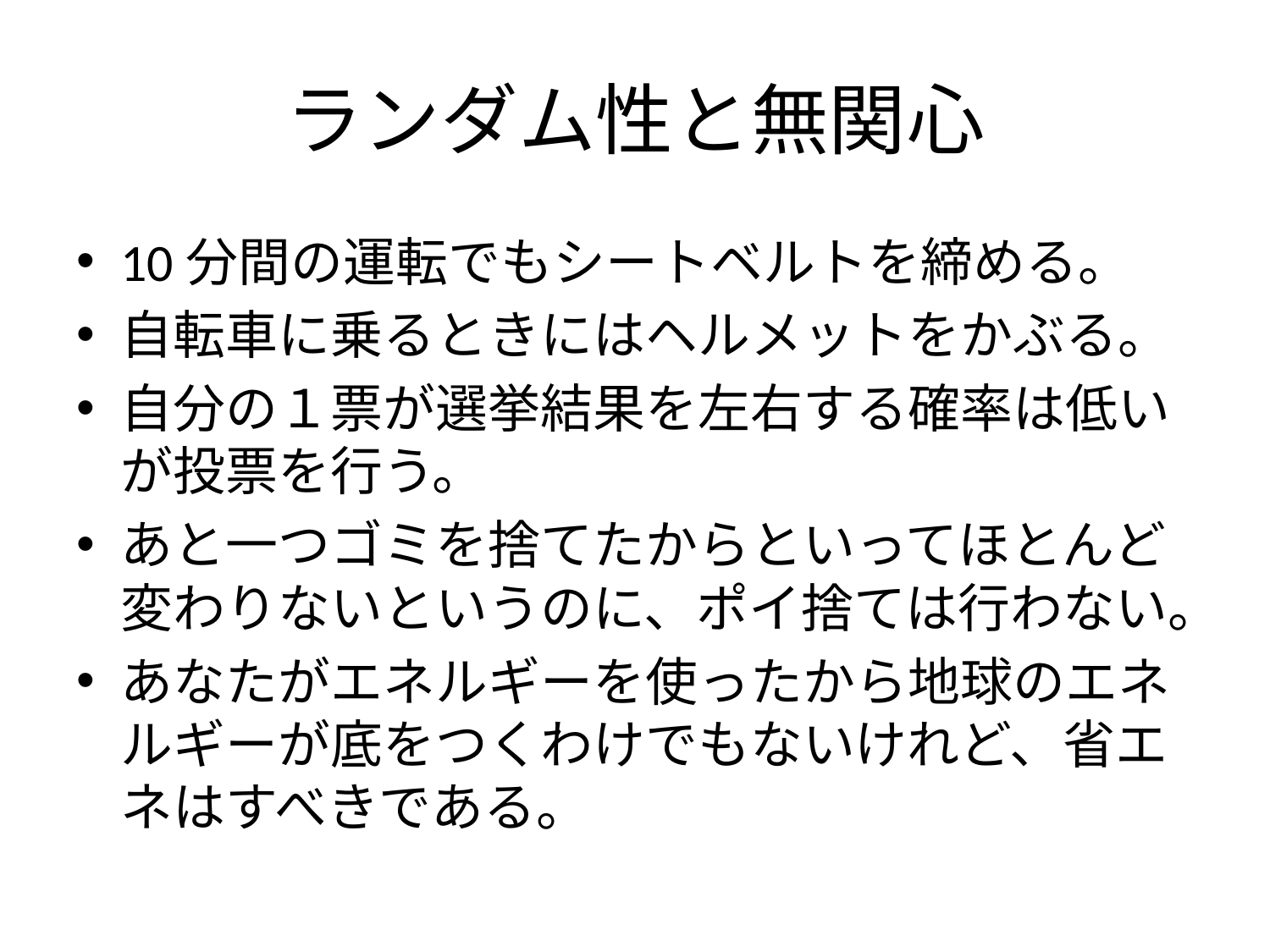

# ランダム性と無関心
10分間の運転でもシートベルトを締める。
自転車に乗るときにはヘルメットをかぶる。
自分の１票が選挙結果を左右する確率は低いが投票を行う。
あと一つゴミを捨てたからといってほとんど変わりないというのに、ポイ捨ては行わない。
あなたがエネルギーを使ったから地球のエネルギーが底をつくわけでもないけれど、省エネはすべきである。